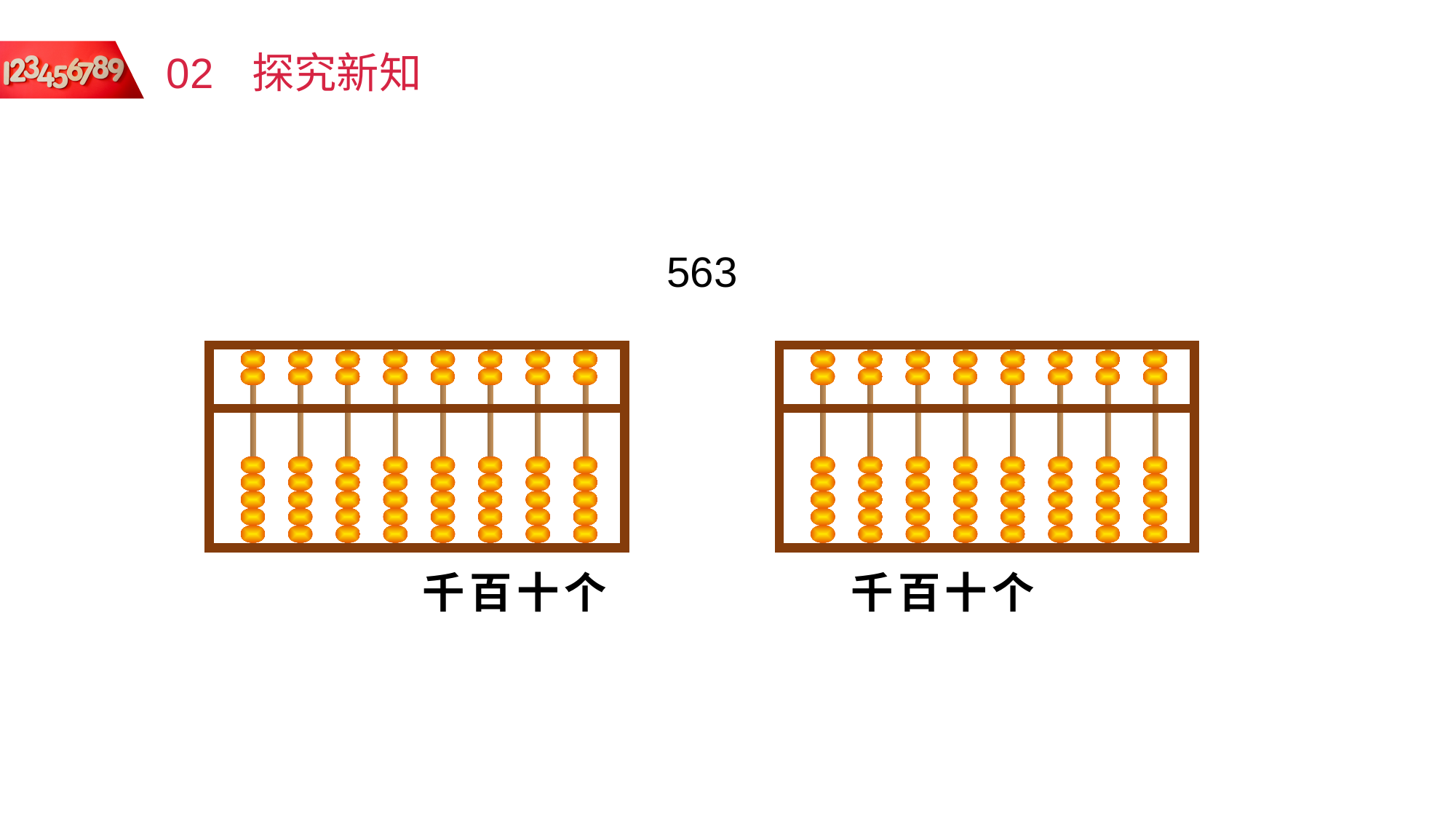

02
探究新知
563

千
百
十
个
千
百
十
个